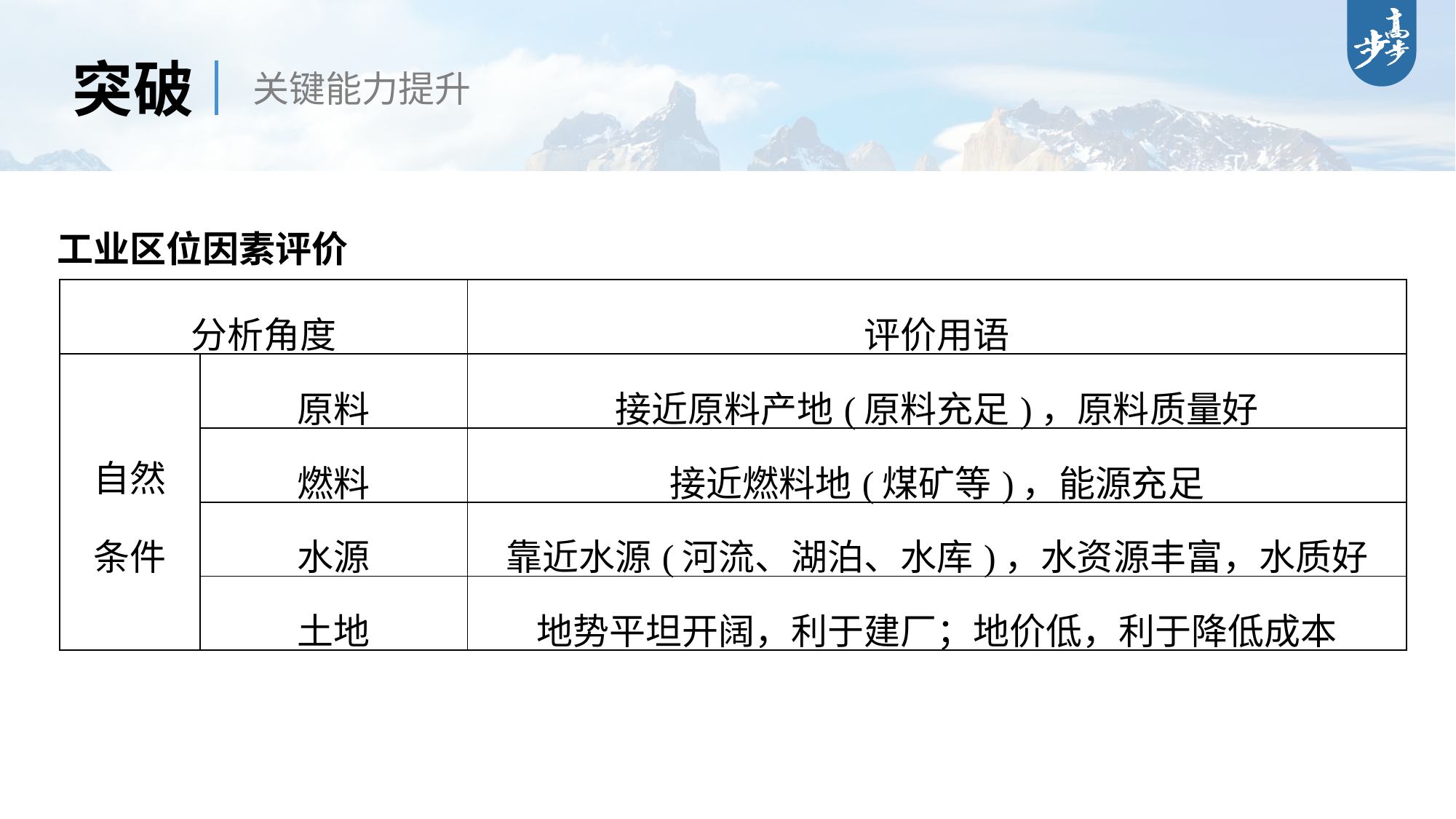

突破
关键能力提升
工业区位因素评价
| 分析角度 |  | 评价用语 |
| --- | --- | --- |
| 自然 条件 | 原料 | 接近原料产地(原料充足)，原料质量好 |
|  | 燃料 | 接近燃料地(煤矿等)，能源充足 |
|  | 水源 | 靠近水源(河流、湖泊、水库)，水资源丰富，水质好 |
|  | 土地 | 地势平坦开阔，利于建厂；地价低，利于降低成本 |